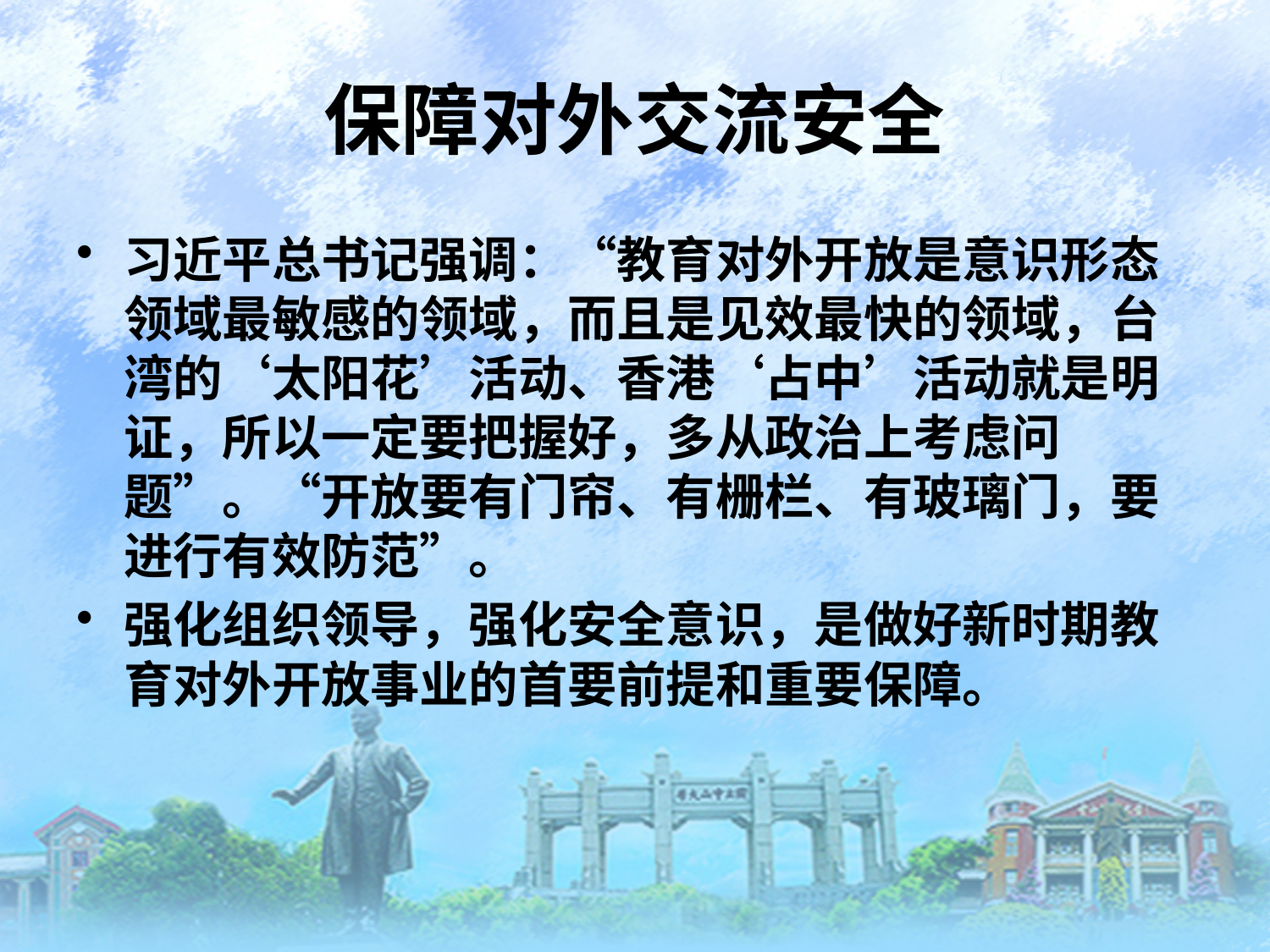

# 保障对外交流安全
习近平总书记强调：“教育对外开放是意识形态领域最敏感的领域，而且是见效最快的领域，台湾的‘太阳花’活动、香港‘占中’活动就是明证，所以一定要把握好，多从政治上考虑问题”。“开放要有门帘、有栅栏、有玻璃门，要进行有效防范”。
强化组织领导，强化安全意识，是做好新时期教育对外开放事业的首要前提和重要保障。